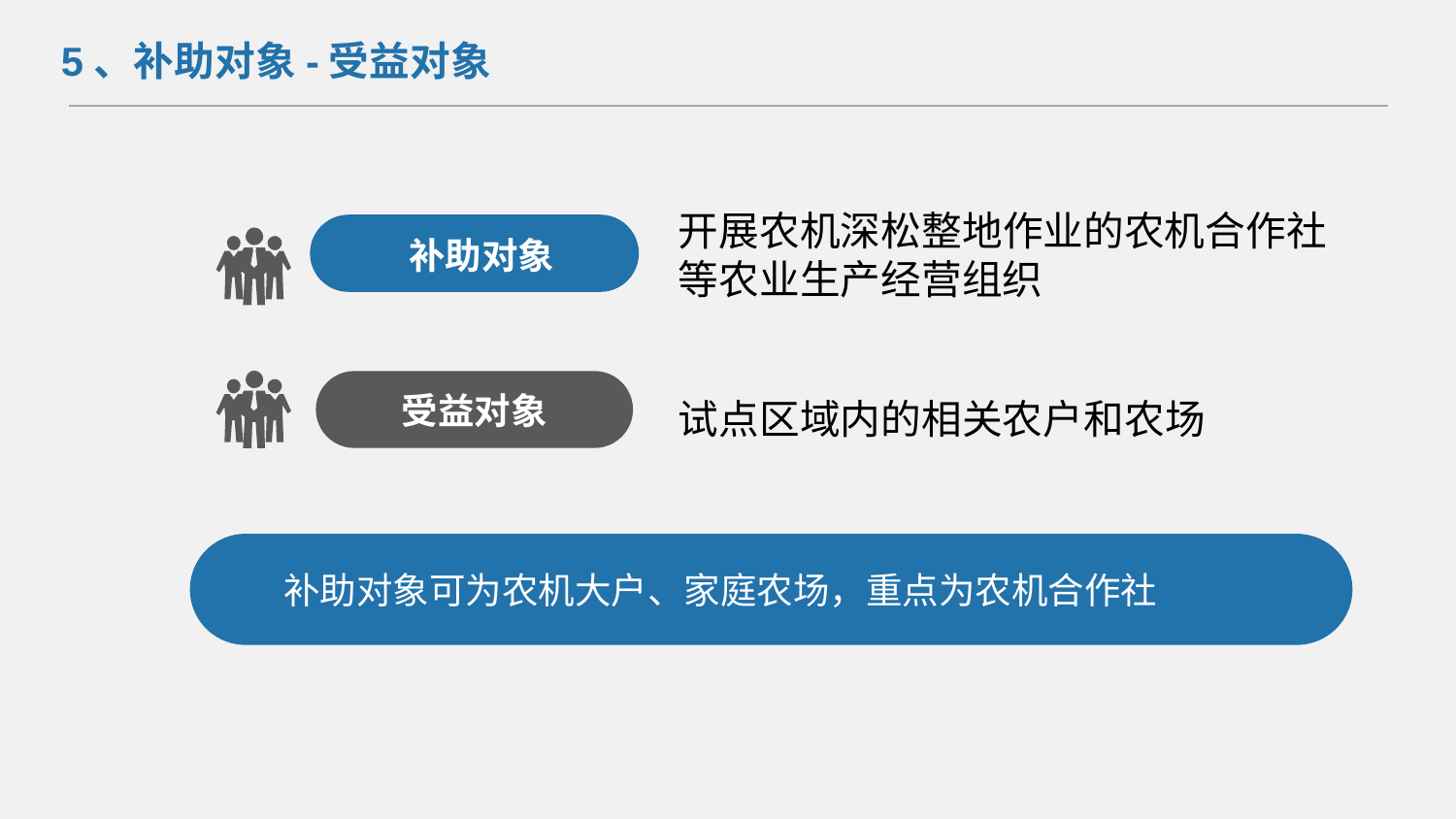

5、补助对象-受益对象
开展农机深松整地作业的农机合作社等农业生产经营组织

补助对象

受益对象
试点区域内的相关农户和农场
       补助对象可为农机大户、家庭农场，重点为农机合作社